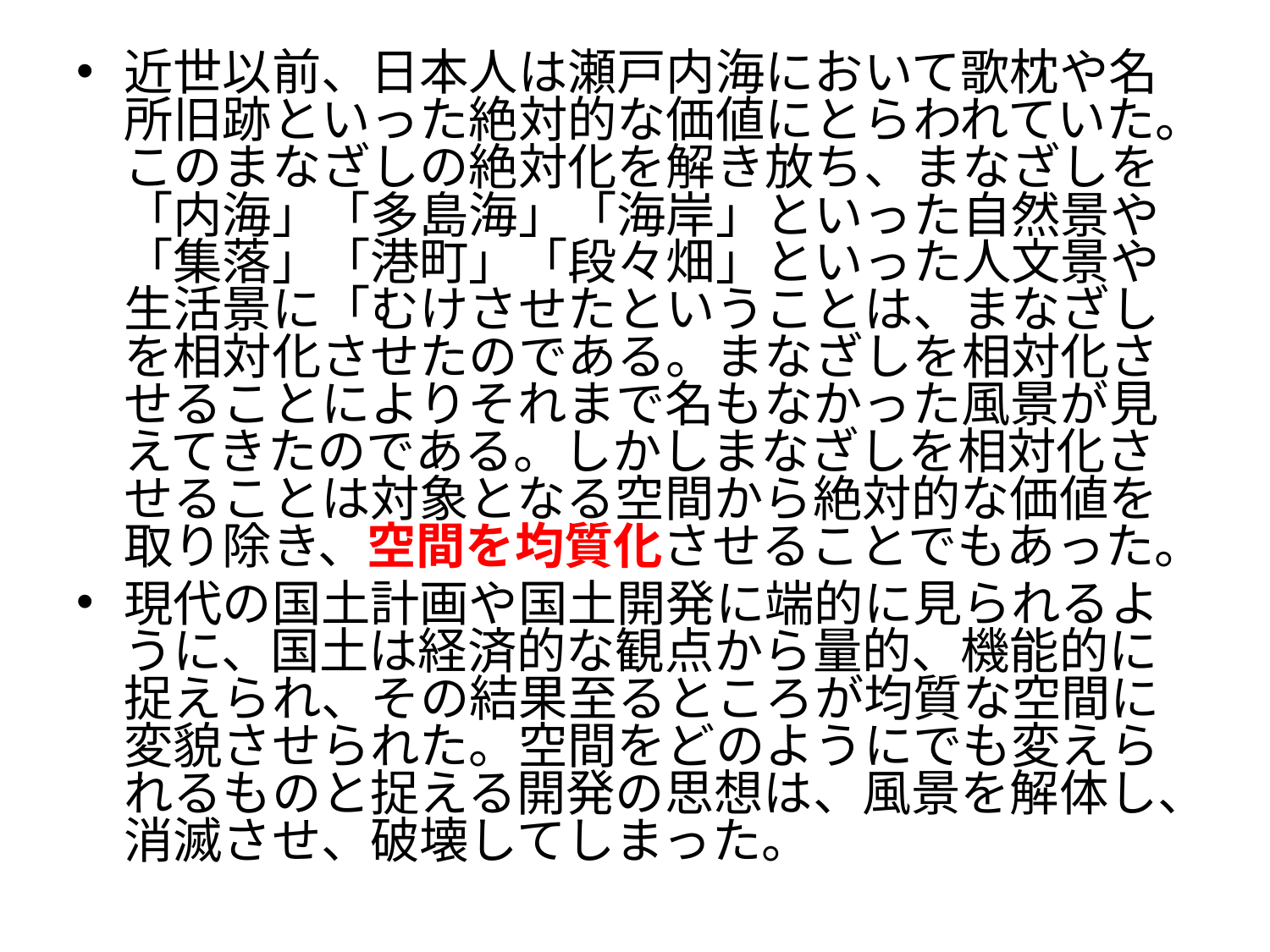

近世以前、日本人は瀬戸内海において歌枕や名所旧跡といった絶対的な価値にとらわれていた。このまなざしの絶対化を解き放ち、まなざしを「内海」「多島海」「海岸」といった自然景や「集落」「港町」「段々畑」といった人文景や生活景に「むけさせたということは、まなざしを相対化させたのである。まなざしを相対化させることによりそれまで名もなかった風景が見えてきたのである。しかしまなざしを相対化させることは対象となる空間から絶対的な価値を取り除き、空間を均質化させることでもあった。
現代の国土計画や国土開発に端的に見られるように、国土は経済的な観点から量的、機能的に捉えられ、その結果至るところが均質な空間に変貌させられた。空間をどのようにでも変えられるものと捉える開発の思想は、風景を解体し、消滅させ、破壊してしまった。